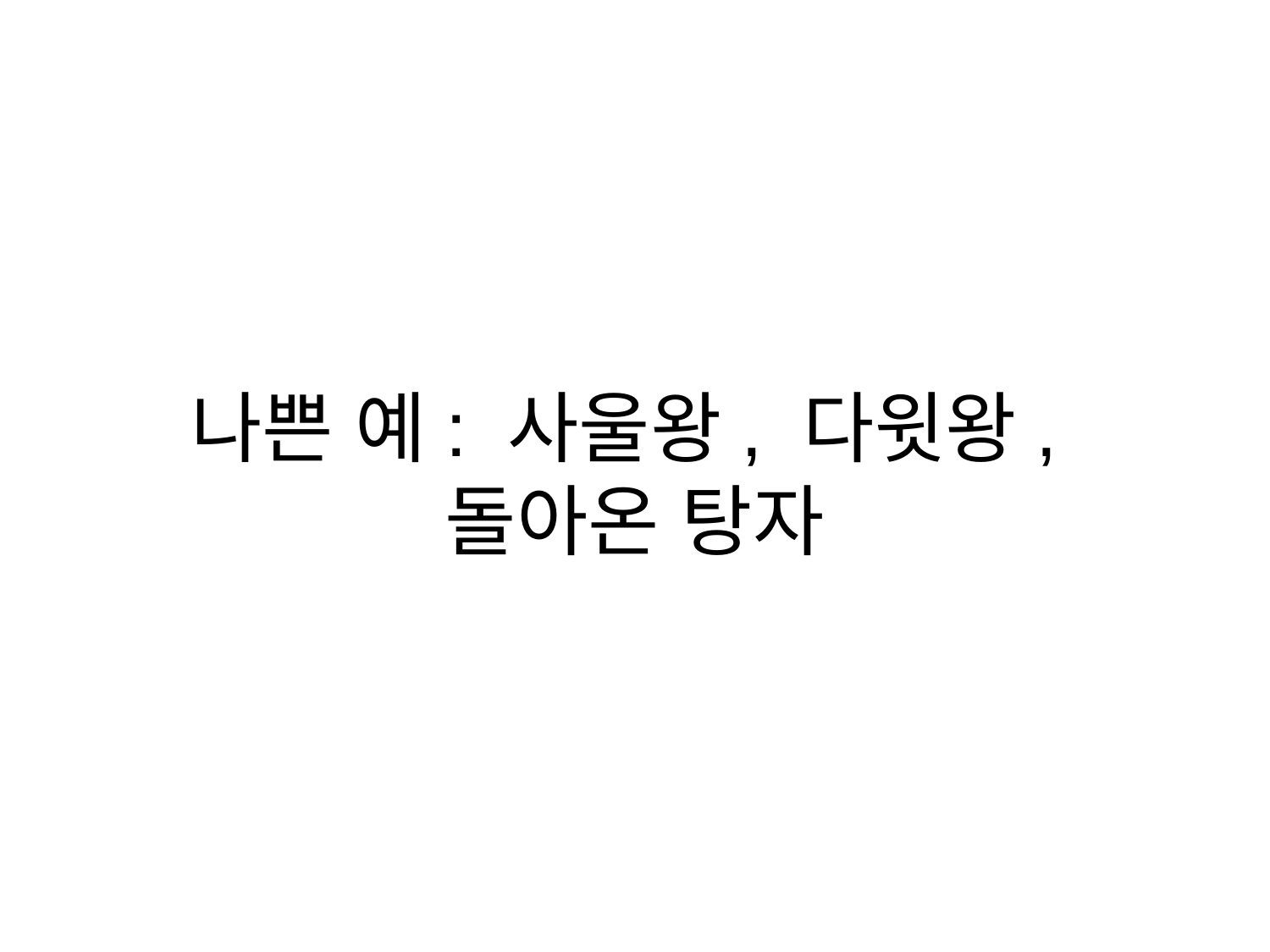

# 나쁜 예: 사울왕, 다윗왕, 돌아온 탕자